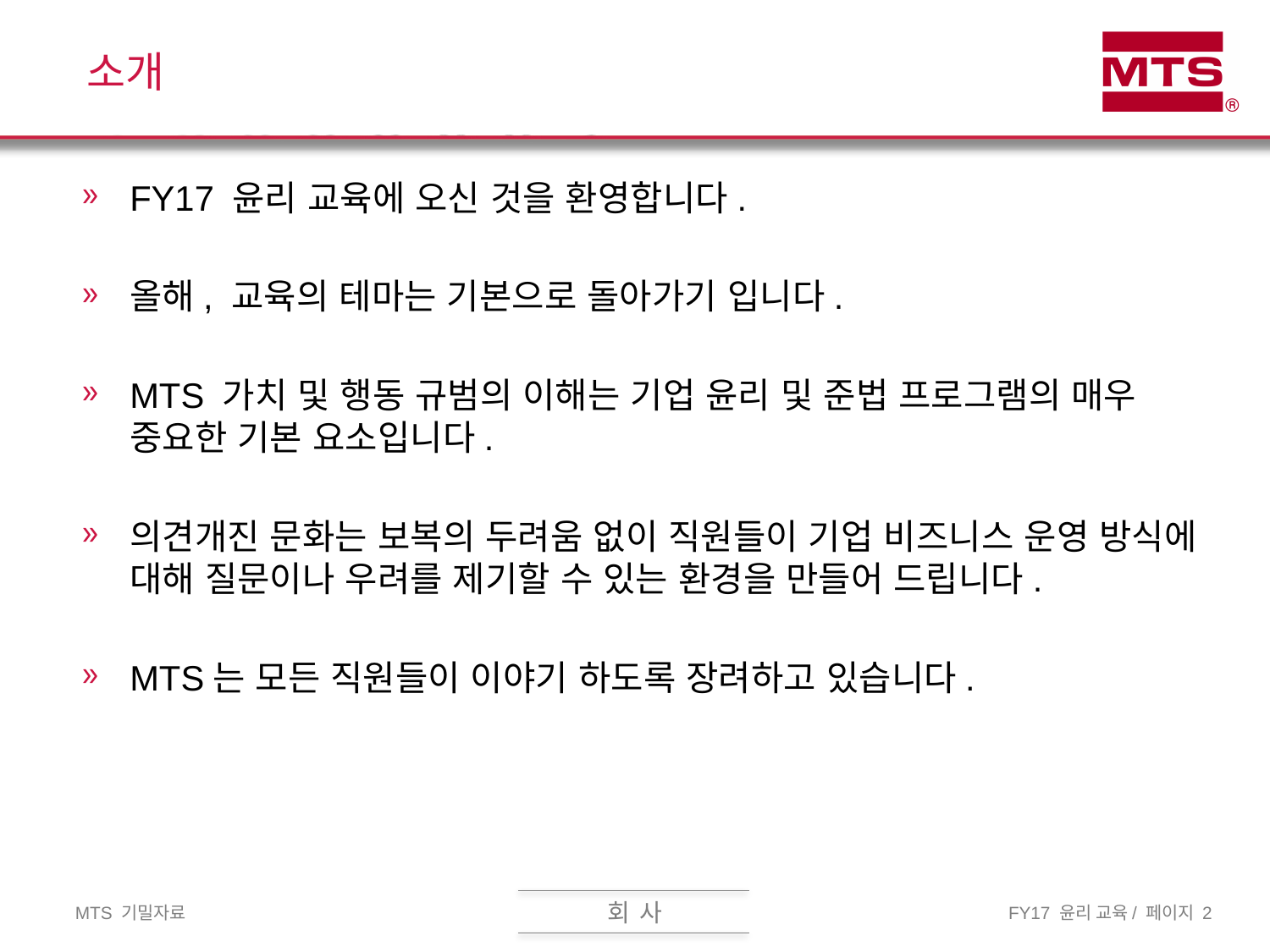

# 소개
FY17 윤리 교육에 오신 것을 환영합니다.

올해, 교육의 테마는 기본으로 돌아가기 입니다.

MTS 가치 및 행동 규범의 이해는 기업 윤리 및 준법 프로그램의 매우 중요한 기본 요소입니다.

의견개진 문화는 보복의 두려움 없이 직원들이 기업 비즈니스 운영 방식에 대해 질문이나 우려를 제기할 수 있는 환경을 만들어 드립니다.

MTS는 모든 직원들이 이야기 하도록 장려하고 있습니다.